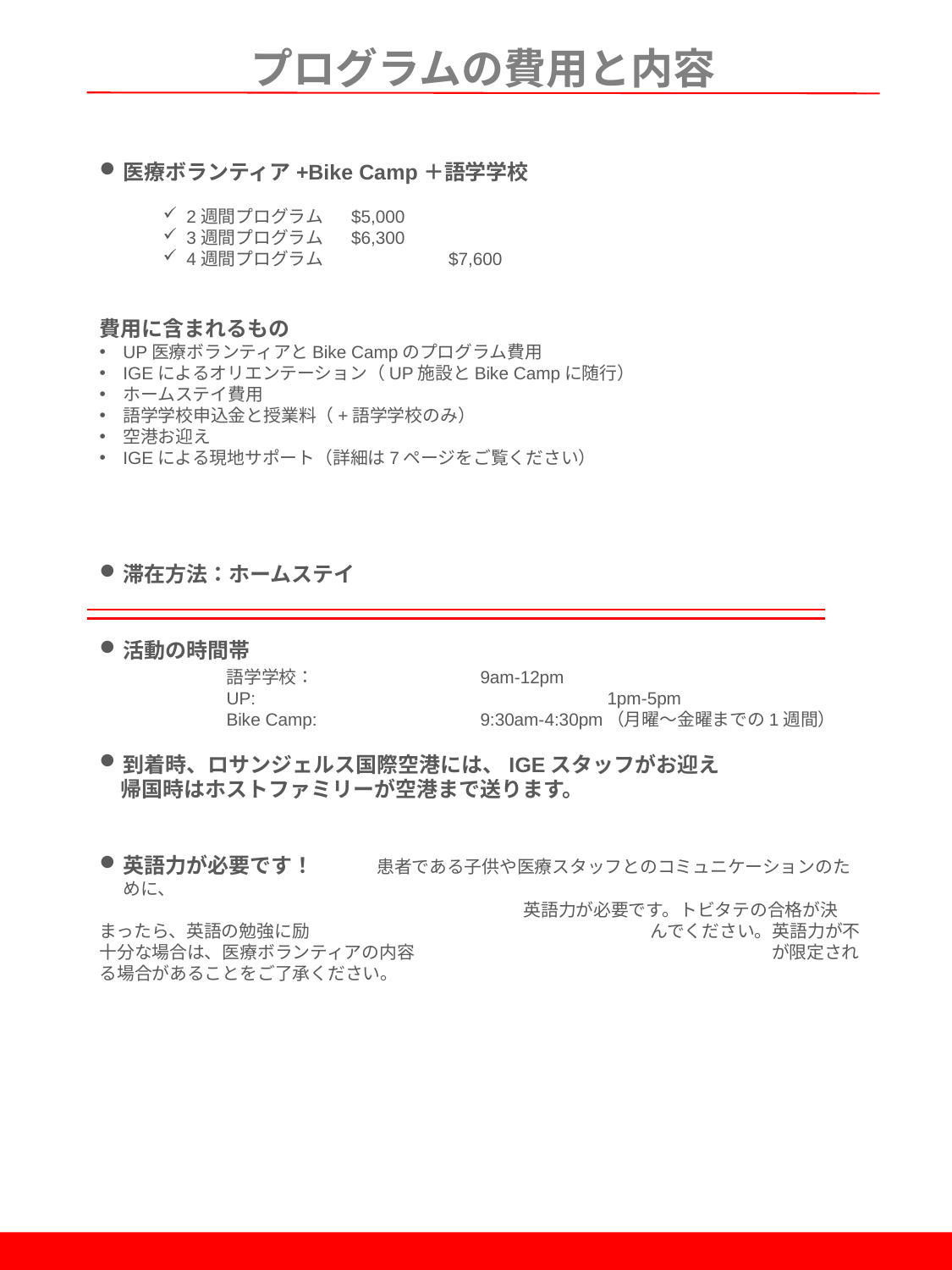

プログラムの費用と内容

医療ボランティア+Bike Camp＋語学学校

2週間プログラム      $5,000
3週間プログラム      $6,300
4週間プログラム	 $7,600

費用に含まれるもの
UP医療ボランティアとBike Campのプログラム費用
IGEによるオリエンテーション（UP施設とBike Campに随行）
ホームステイ費用
語学学校申込金と授業料（+語学学校のみ）
空港お迎え
IGEによる現地サポート（詳細は7ページをご覧ください）

滞在方法：ホームステイ

活動の時間帯
	語学学校：		9am-12pm
	UP:			1pm-5pm
	Bike Camp:		9:30am-4:30pm（月曜～金曜までの1週間）

到着時、ロサンジェルス国際空港には、IGEスタッフがお迎え
　帰国時はホストファミリーが空港まで送ります。

英語力が必要です！	患者である子供や医療スタッフとのコミュニケーションのために、
			　　  英語力が必要です。トビタテの合格が決まったら、英語の勉強に励			　　  んでください。英語力が不十分な場合は、医療ボランティアの内容			　     が限定される場合があることをご了承ください。